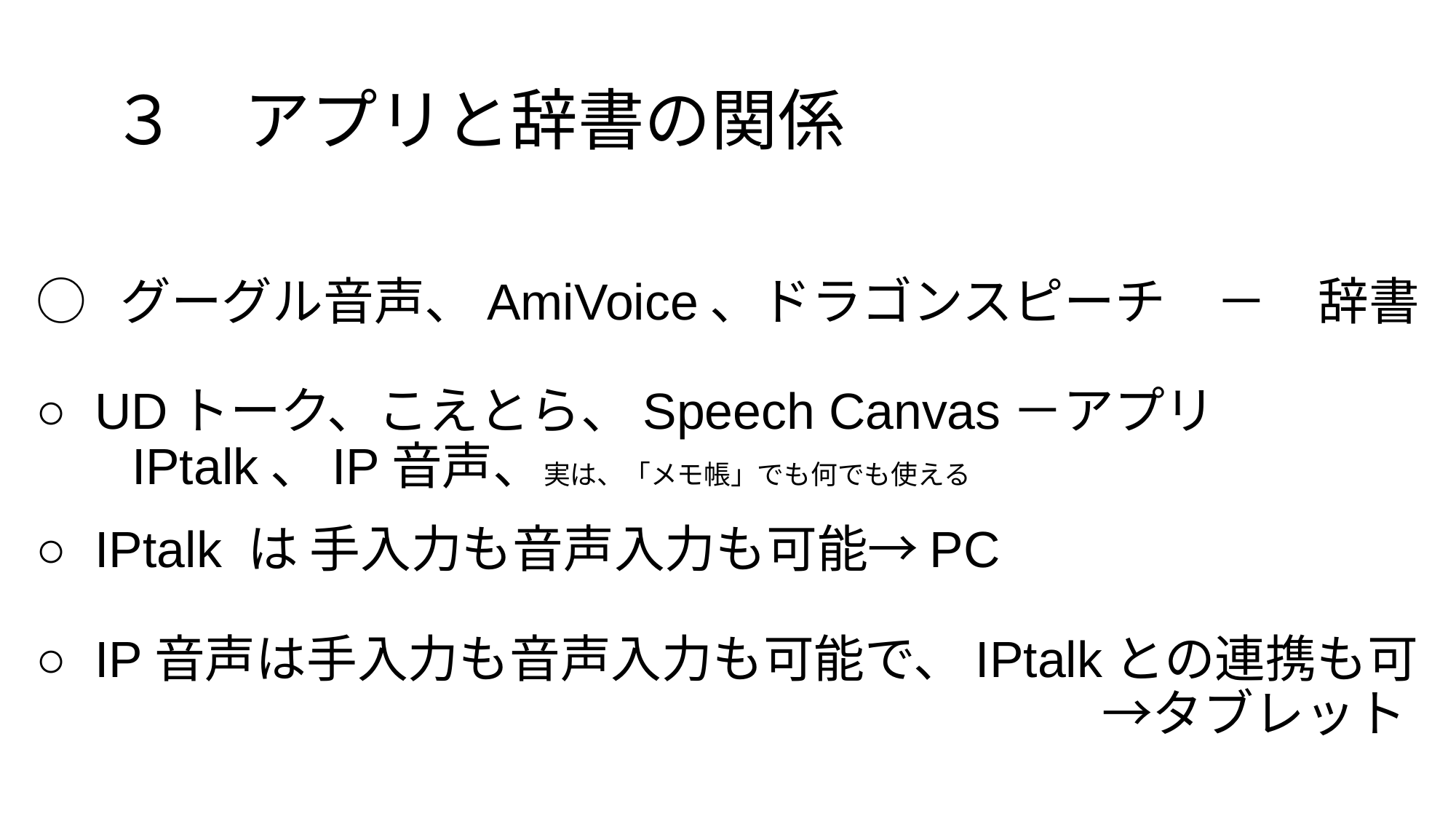

# ３　アプリと辞書の関係
○  グーグル音声、AmiVoice、ドラゴンスピーチ　－　辞書

○  UDトーク、こえとら、Speech Canvas－アプリ
　   IPtalk、IP音声、実は、「メモ帳」でも何でも使える

○  IPtalk は 手入力も音声入力も可能→PC

○  IP音声は手入力も音声入力も可能で、IPtalkとの連携も可
　　　　　　　　　　　　　　　　　　　　　→タブレット